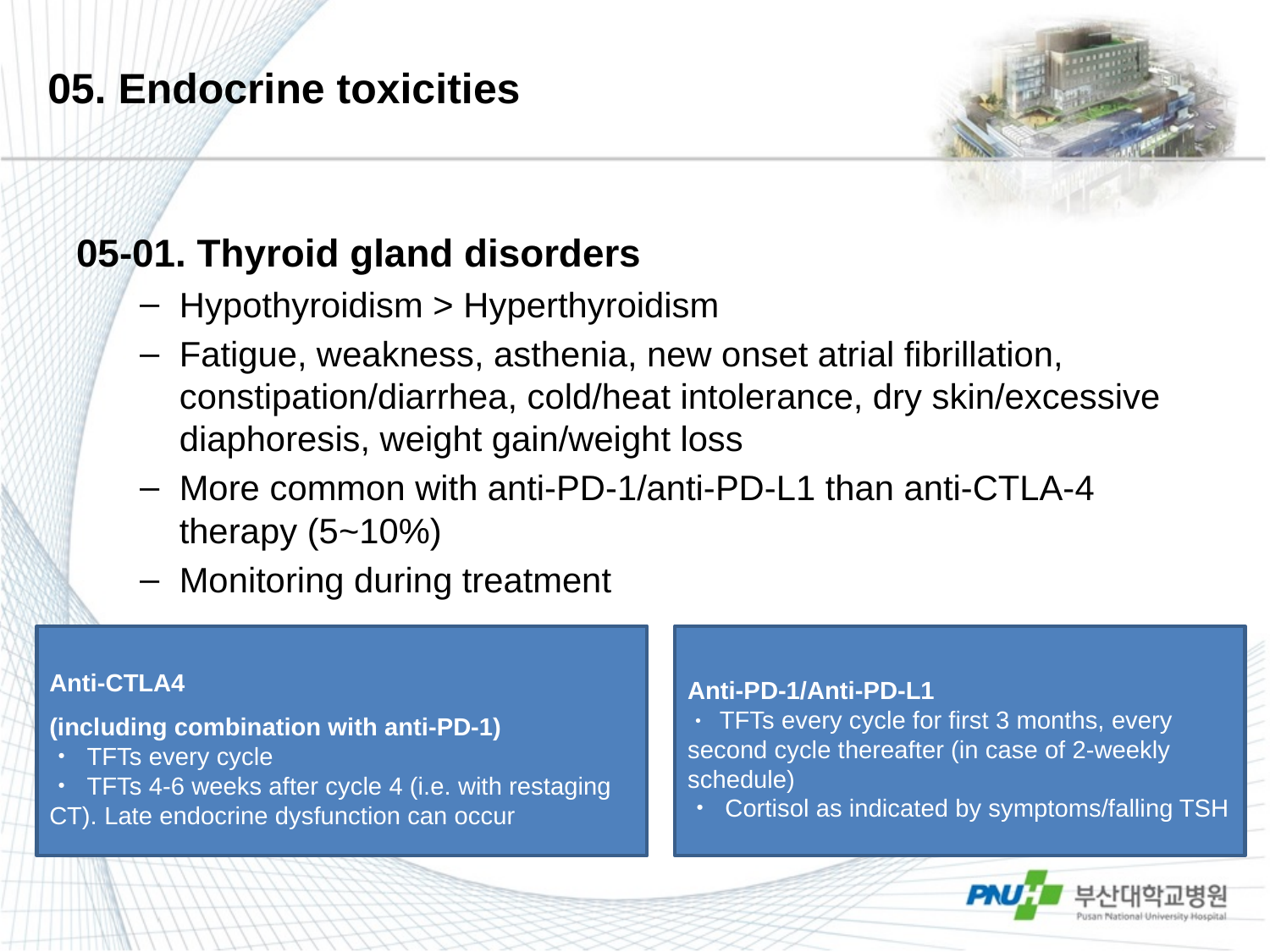

# 05. Endocrine toxicities
05-01. Thyroid gland disorders
Hypothyroidism > Hyperthyroidism
Fatigue, weakness, asthenia, new onset atrial fibrillation, constipation/diarrhea, cold/heat intolerance, dry skin/excessive diaphoresis, weight gain/weight loss
More common with anti-PD-1/anti-PD-L1 than anti-CTLA-4 therapy (5~10%)
Monitoring during treatment

Anti-CTLA4
(including combination with anti-PD-1)
・ TFTs every cycle
・ TFTs 4-6 weeks after cycle 4 (i.e. with restaging CT). Late endocrine dysfunction can occur
Anti-PD-1/Anti-PD-L1
・ TFTs every cycle for first 3 months, every second cycle thereafter (in case of 2-weekly schedule)
・ Cortisol as indicated by symptoms/falling TSH